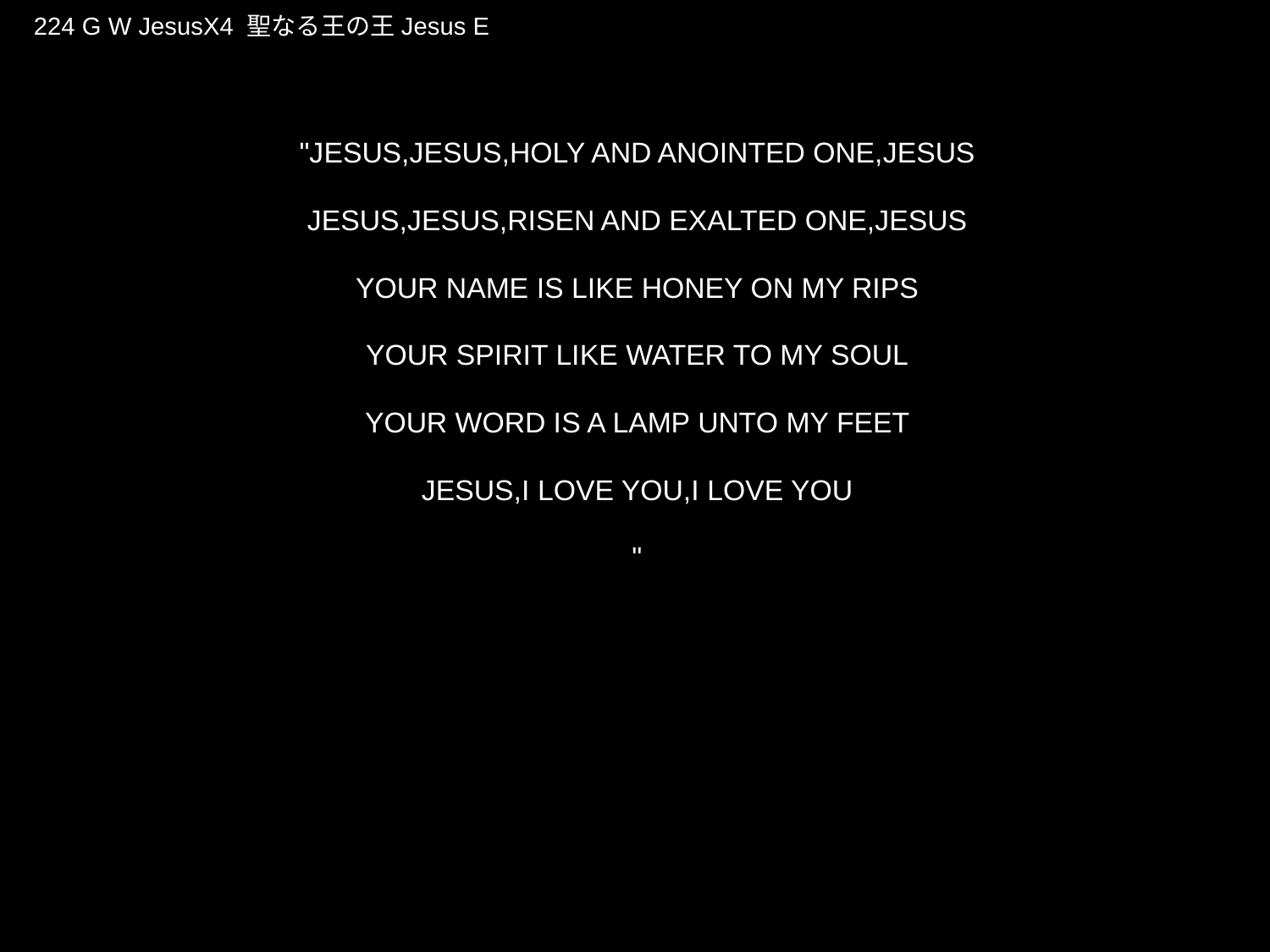

じーざすじーざすじーざすじーざすせいなる
★W
224 G W JesusX4 聖なる王の王Jesus E
★５
"JESUS,JESUS,HOLY AND ANOINTED ONE,JESUS
JESUS,JESUS,RISEN AND EXALTED ONE,JESUS
YOUR NAME IS LIKE HONEY ON MY RIPS
YOUR SPIRIT LIKE WATER TO MY SOUL
YOUR WORD IS A LAMP UNTO MY FEET
JESUS,I LOVE YOU,I LOVE YOU
"